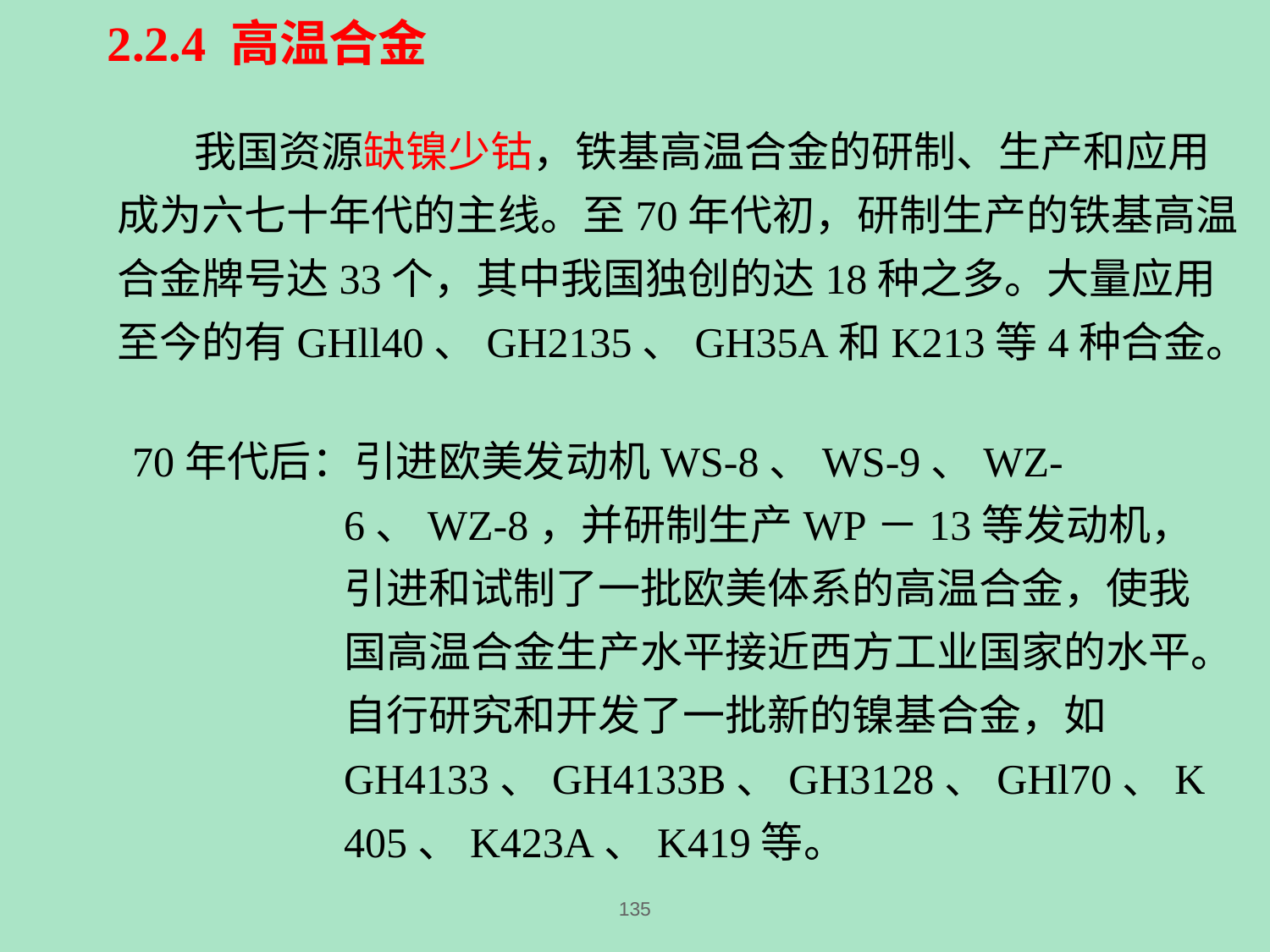

2.2.4 高温合金
       我国资源缺镍少钴，铁基高温合金的研制、生产和应用成为六七十年代的主线。至70年代初，研制生产的铁基高温合金牌号达33个，其中我国独创的达18种之多。大量应用至今的有GHll40、GH2135、GH35A和K213等4种合金。
70年代后：引进欧美发动机WS-8、WS-9、WZ-6、WZ-8，并研制生产WP－13等发动机，引进和试制了一批欧美体系的高温合金，使我国高温合金生产水平接近西方工业国家的水平。自行研究和开发了一批新的镍基合金，如GH4133、GH4133B、GH3128、GHl70、K405、K423A、K419等。
135